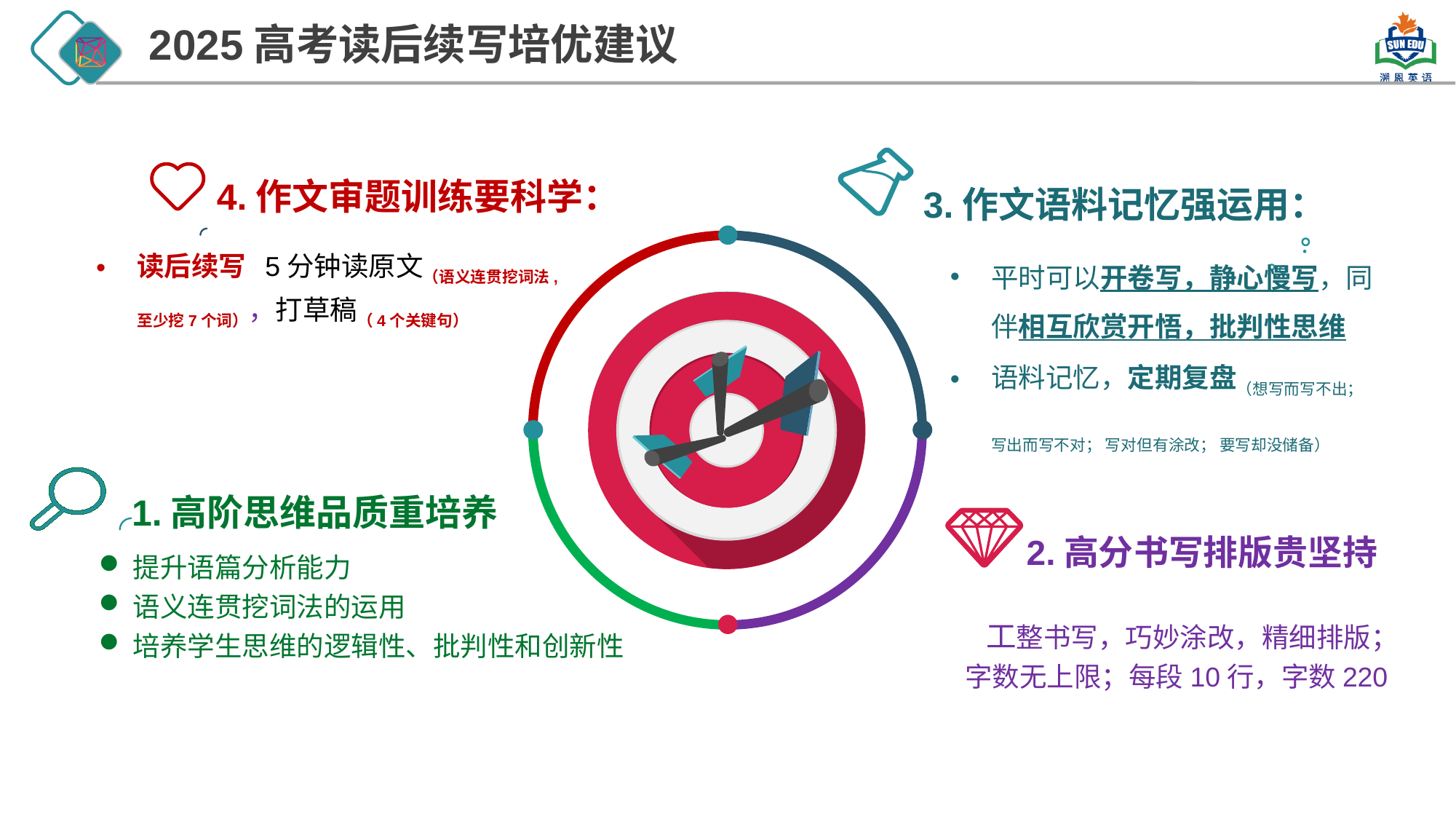

2025高考读后续写培优建议

4.作文审题训练要科学：
读后续写  5分钟读原文（语义连贯挖词法,至少挖7个词），打草稿（4个关键句）

3.作文语料记忆强运用：
平时可以开卷写，静心慢写，同伴相互欣赏开悟，批判性思维
语料记忆，定期复盘（想写而写不出；写出而写不对； 写对但有涂改； 要写却没储备）

1.高阶思维品质重培养
提升语篇分析能力
语义连贯挖词法的运用
培养学生思维的逻辑性、批判性和创新性

2.高分书写排版贵坚持
  工整书写，巧妙涂改，精细排版；
字数无上限；每段10行，字数220